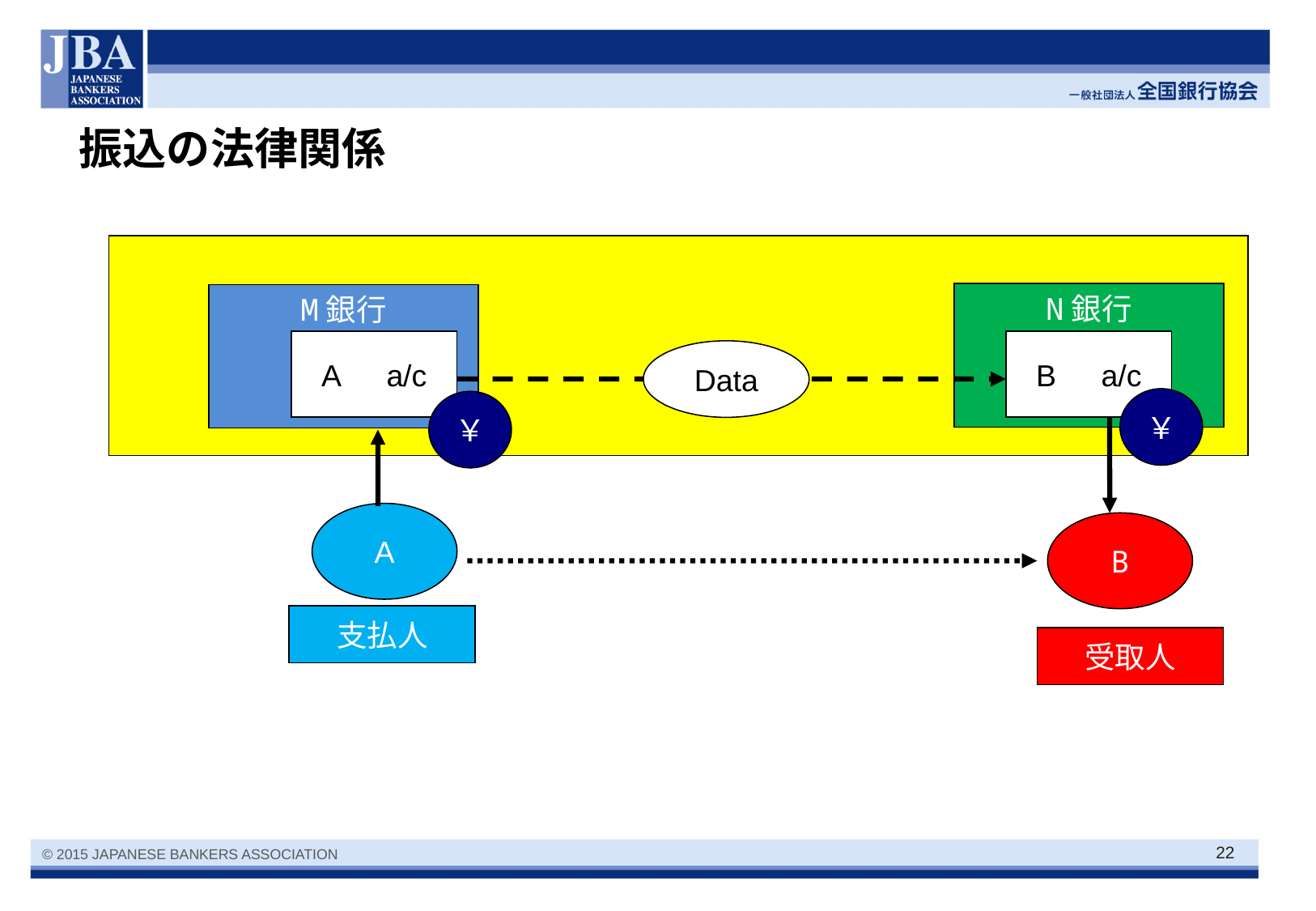

# 振込の法律関係

N銀行
M銀行
A　a/c
B　a/c
Data

￥
￥

A
B

支払人
受取人